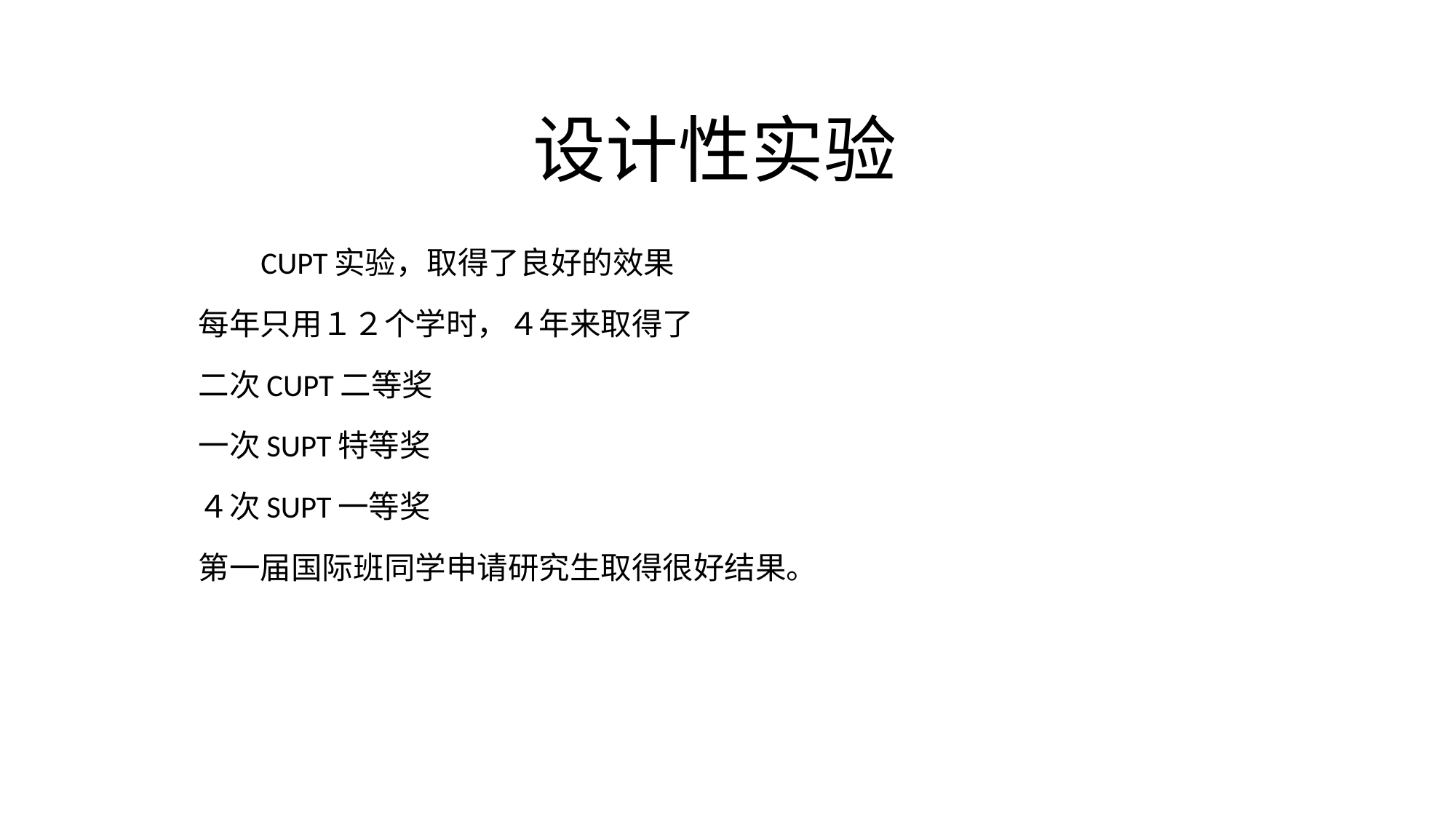

# 设计性实验
         CUPT实验，取得了良好的效果
每年只用１２个学时，４年来取得了
二次CUPT二等奖
一次SUPT特等奖
４次SUPT一等奖
第一届国际班同学申请研究生取得很好结果。